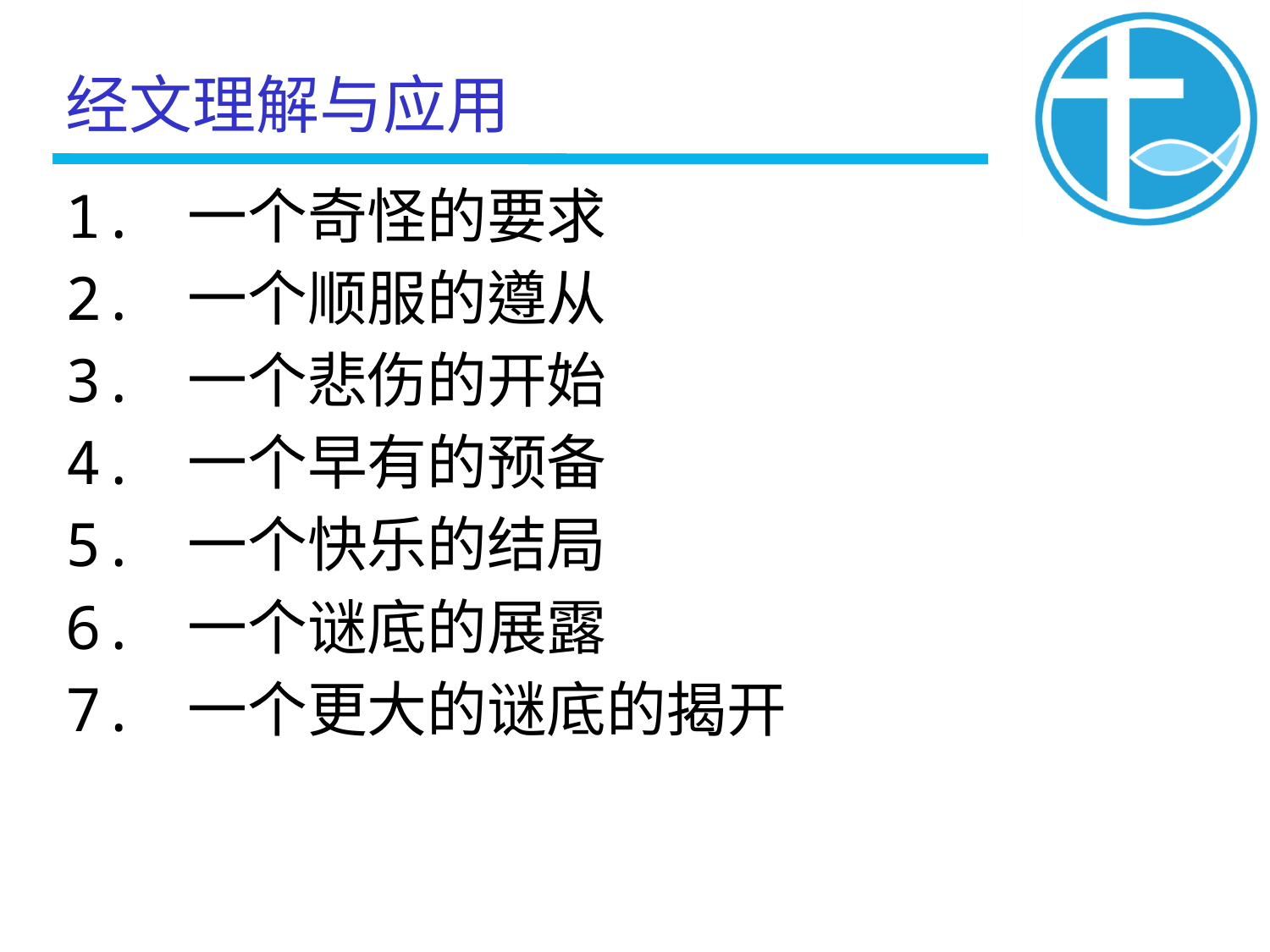

经文理解与应用

1. 一个奇怪的要求
2. 一个顺服的遵从
3. 一个悲伤的开始
4. 一个早有的预备
5. 一个快乐的结局
6. 一个谜底的展露
7. 一个更大的谜底的揭开